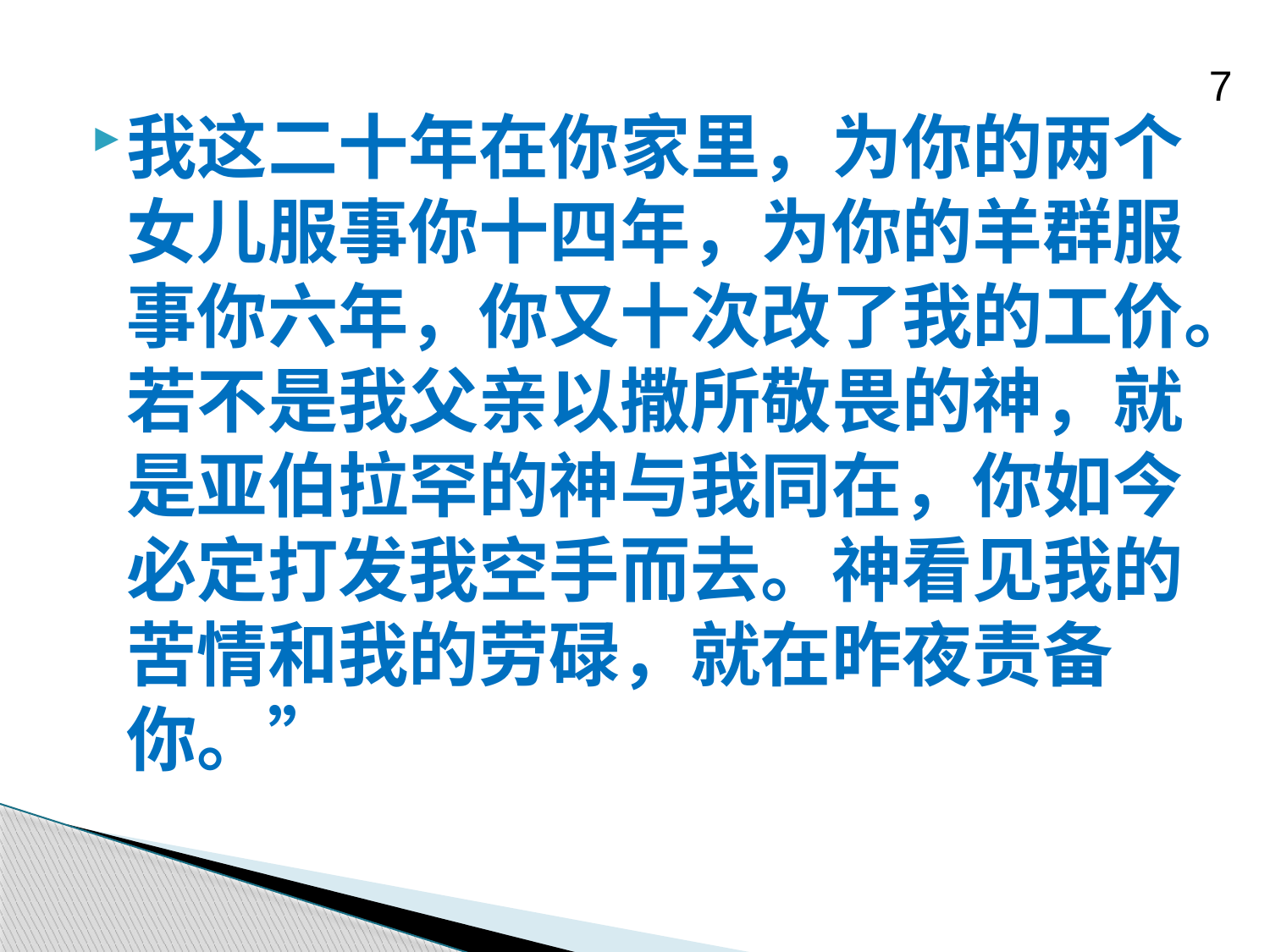

7
我这二十年在你家里，为你的两个女儿服事你十四年，为你的羊群服事你六年，你又十次改了我的工价。若不是我父亲以撒所敬畏的神，就是亚伯拉罕的神与我同在，你如今必定打发我空手而去。神看见我的苦情和我的劳碌，就在昨夜责备你。”